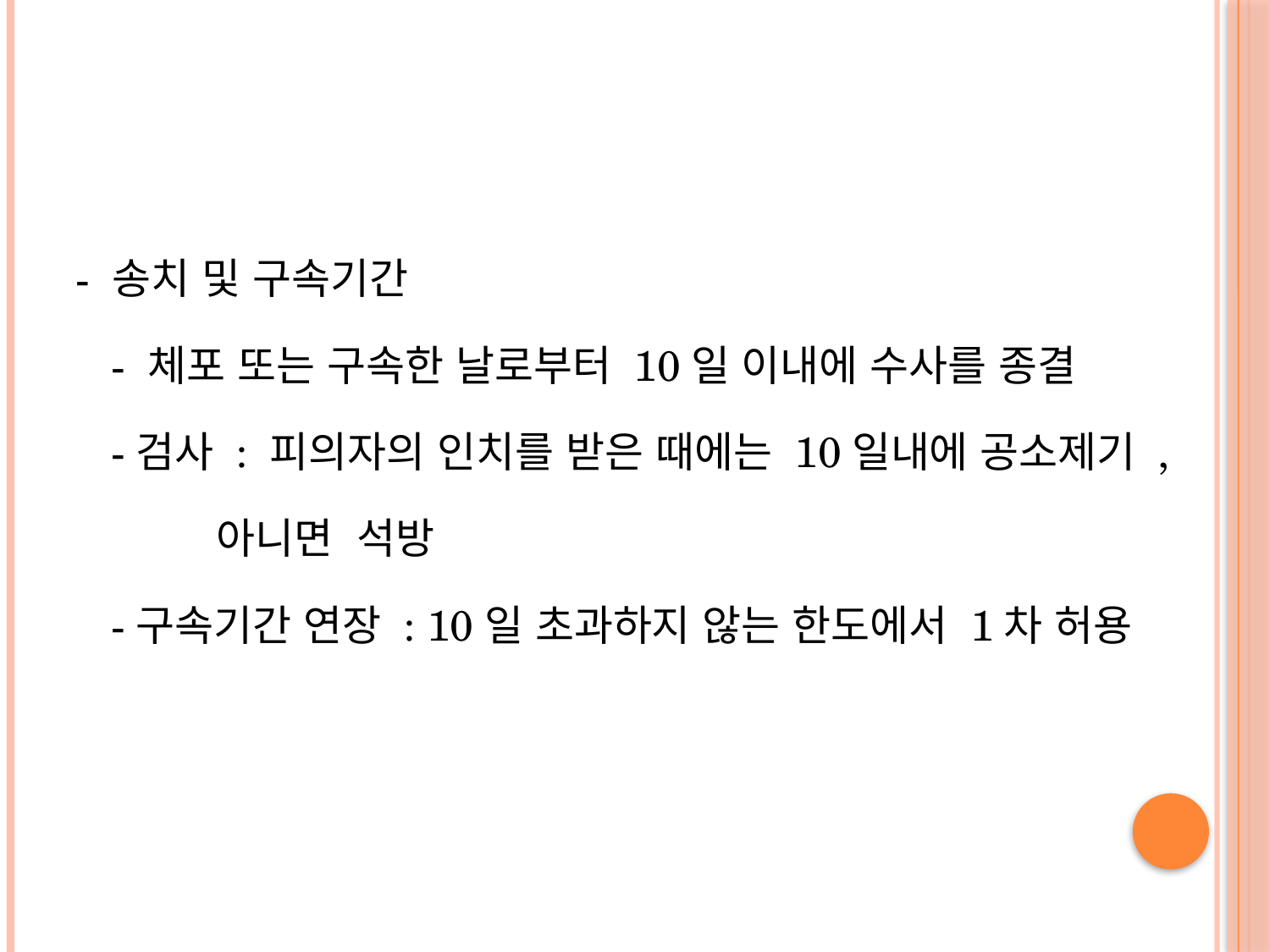

#

- 송치 및 구속기간
   - 체포 또는 구속한 날로부터 10일 이내에 수사를 종결
   -검사 : 피의자의 인치를 받은 때에는 10일내에 공소제기 ,
           아니면  석방
   -구속기간 연장 : 10일 초과하지 않는 한도에서 1차 허용